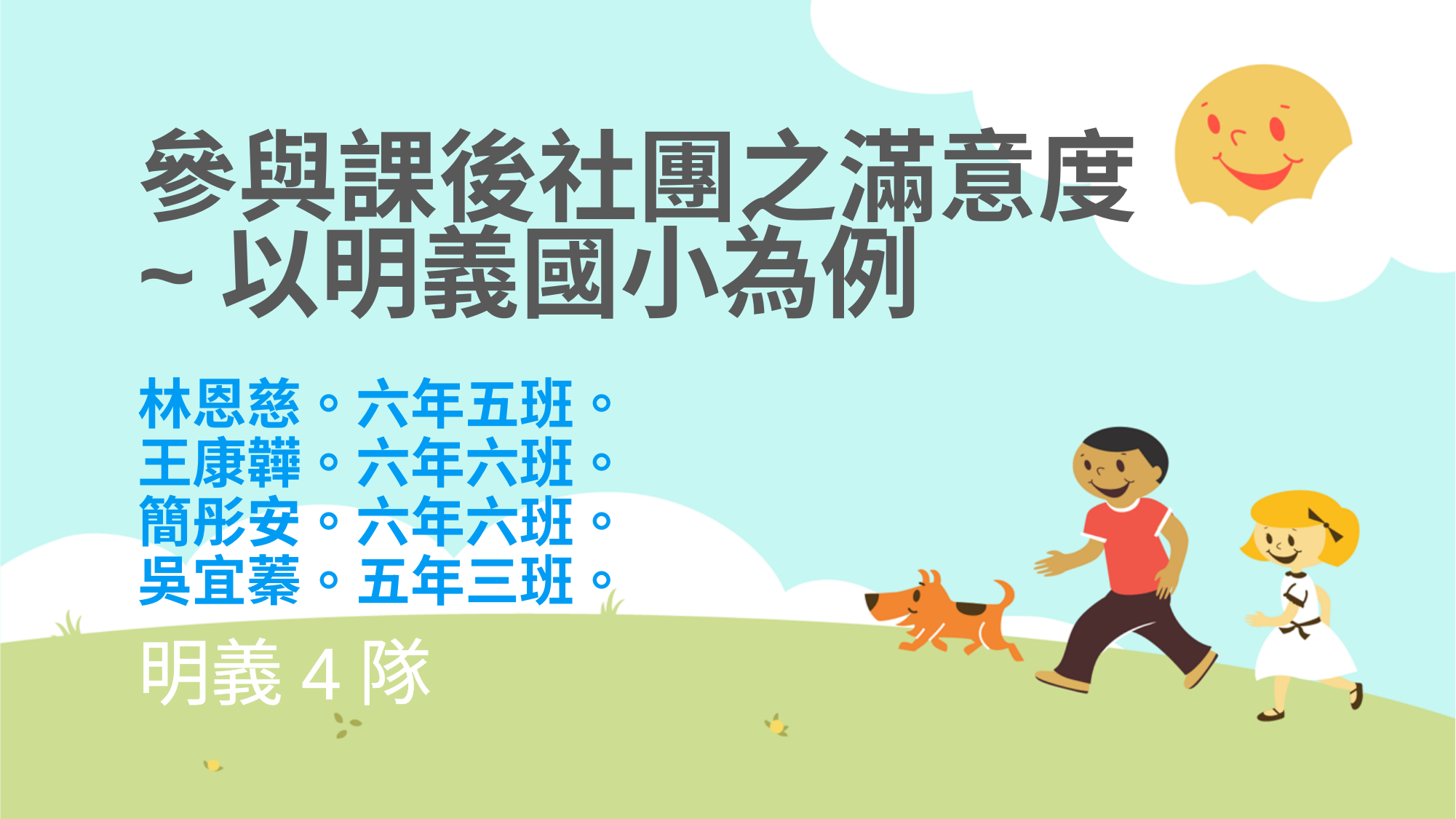

# 參與課後社團之滿意度 ~以明義國小為例
林恩慈。六年五班。
王康韡。六年六班。
簡彤安。六年六班。
吳宜蓁。五年三班。
明義4隊